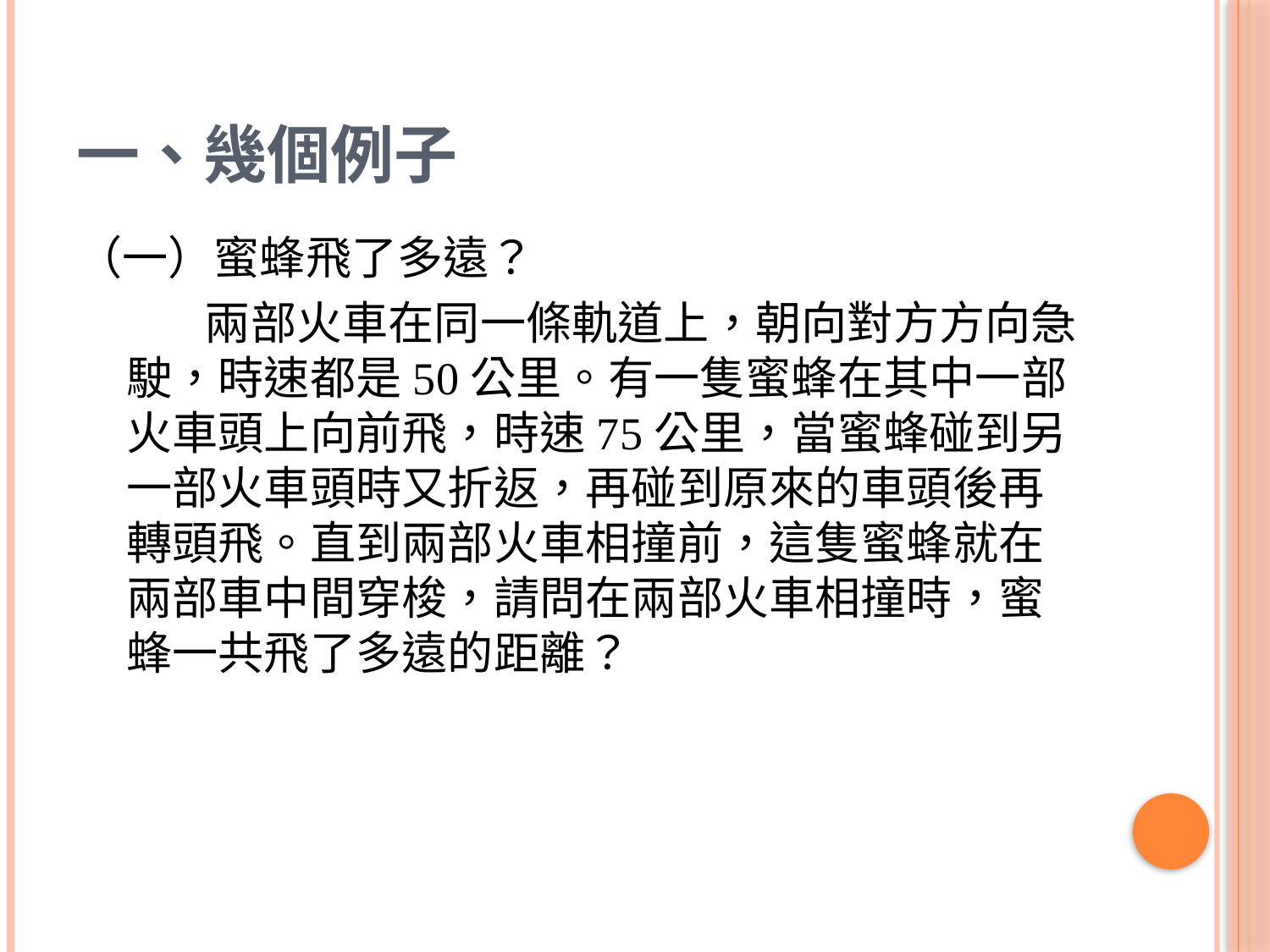

# 一、幾個例子
（一）蜜蜂飛了多遠？
　        兩部火車在同一條軌道上，朝向對方方向急駛，時速都是50公里。有一隻蜜蜂在其中一部火車頭上向前飛，時速75公里，當蜜蜂碰到另一部火車頭時又折返，再碰到原來的車頭後再轉頭飛。直到兩部火車相撞前，這隻蜜蜂就在兩部車中間穿梭，請問在兩部火車相撞時，蜜蜂一共飛了多遠的距離？